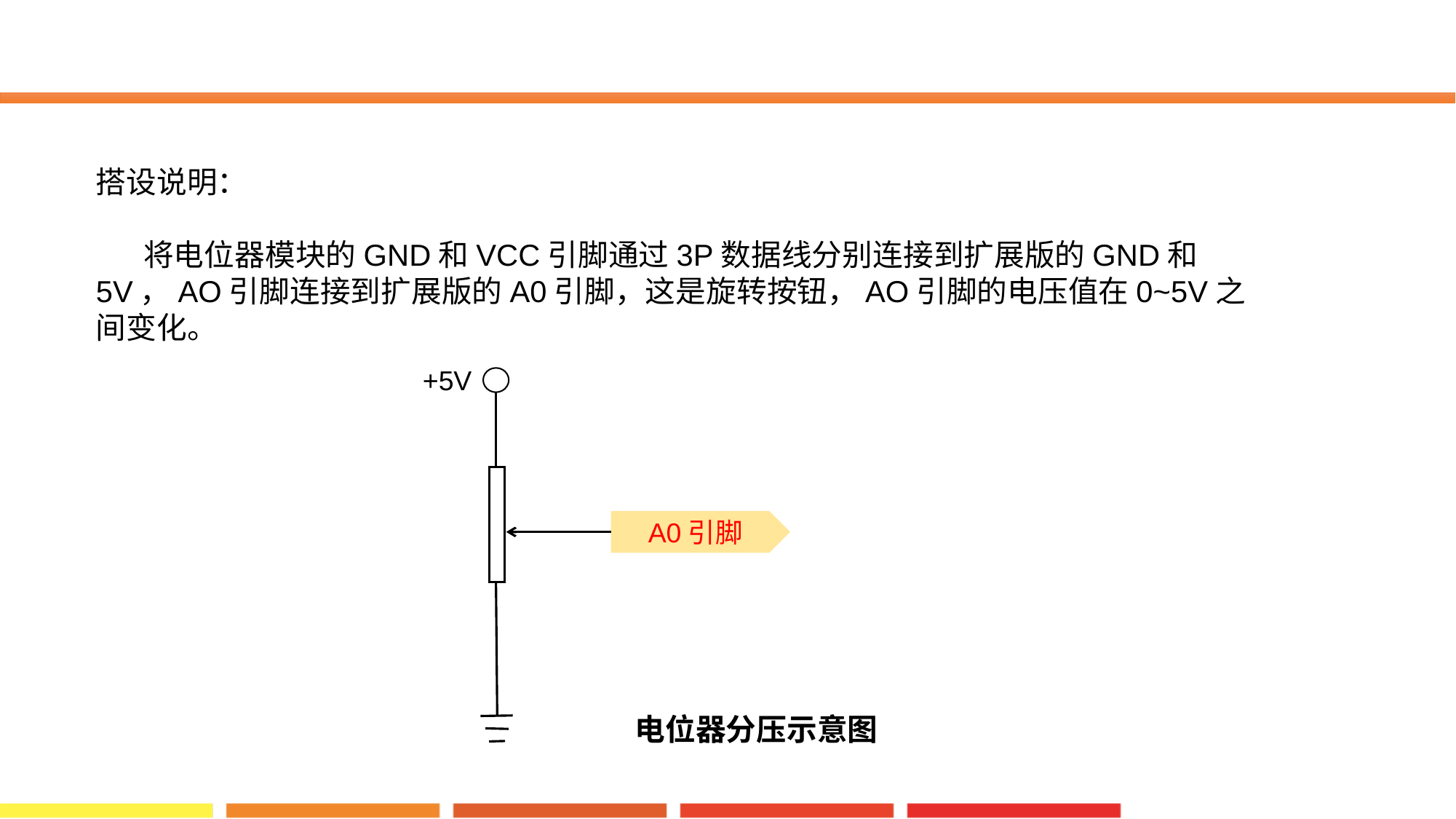

搭设说明：

      将电位器模块的GND和VCC引脚通过3P数据线分别连接到扩展版的GND和5V，AO引脚连接到扩展版的A0引脚，这是旋转按钮，AO引脚的电压值在0~5V之间变化。
+5V

A0引脚
电位器分压示意图